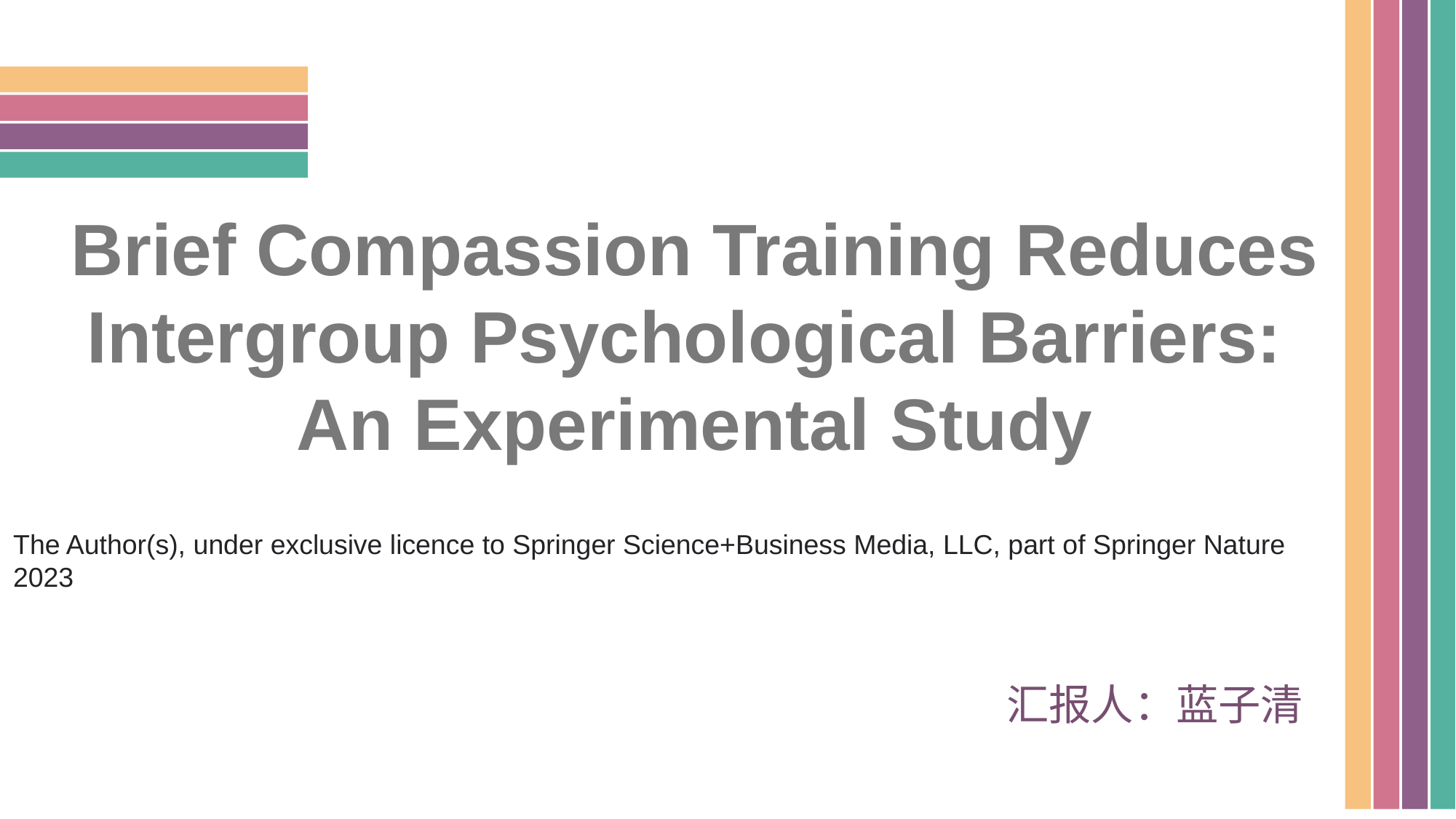

Brief Compassion Training Reduces Intergroup Psychological Barriers:
An Experimental Study

The Author(s), under exclusive licence to Springer Science+Business Media, LLC, part of Springer Nature 2023
汇报人：蓝子清